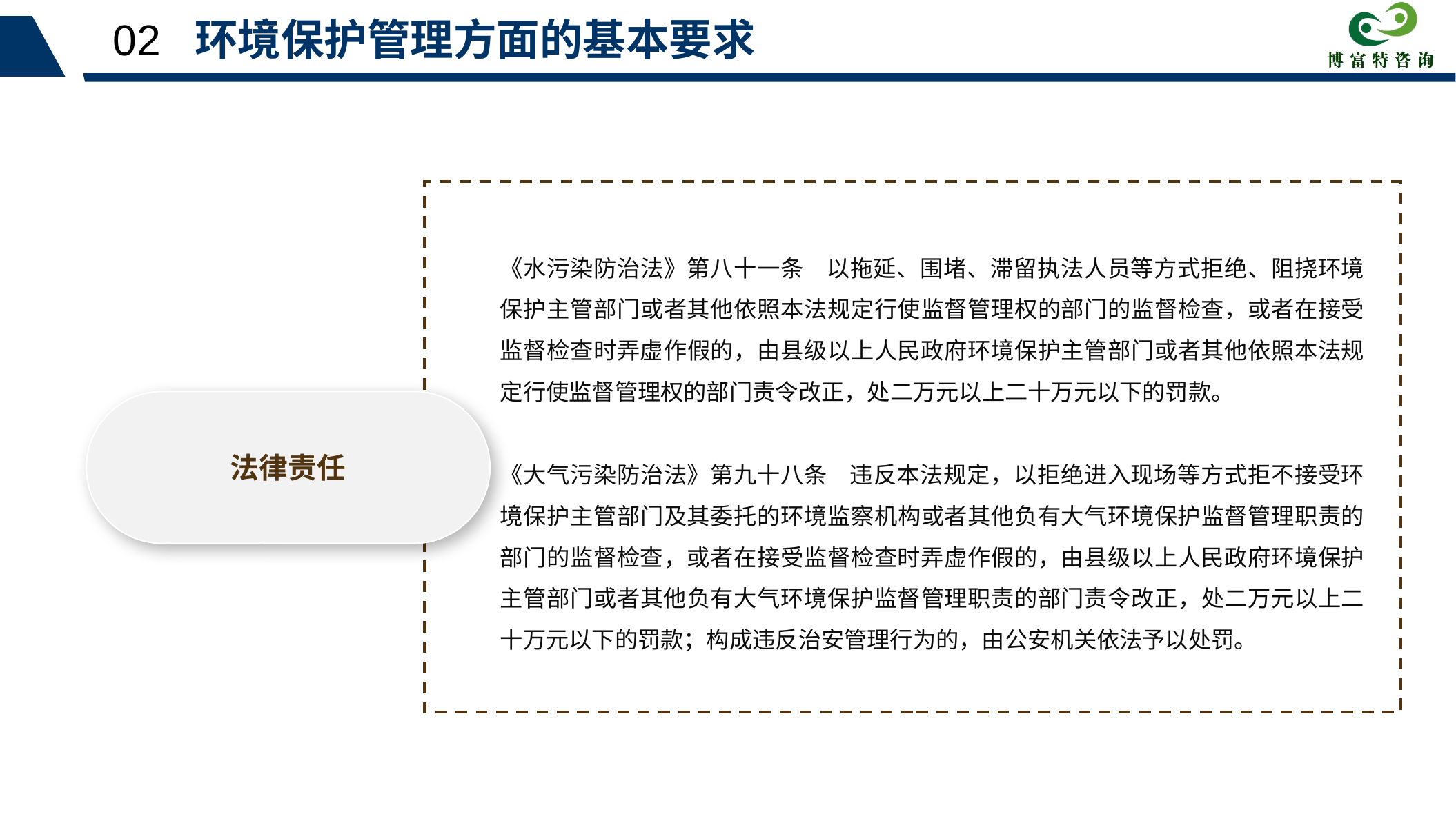

02  环境保护管理方面的基本要求

《水污染防治法》第八十一条    以拖延、围堵、滞留执法人员等方式拒绝、阻挠环境保护主管部门或者其他依照本法规定行使监督管理权的部门的监督检查，或者在接受监督检查时弄虚作假的，由县级以上人民政府环境保护主管部门或者其他依照本法规定行使监督管理权的部门责令改正，处二万元以上二十万元以下的罚款。

《大气污染防治法》第九十八条    违反本法规定，以拒绝进入现场等方式拒不接受环境保护主管部门及其委托的环境监察机构或者其他负有大气环境保护监督管理职责的部门的监督检查，或者在接受监督检查时弄虚作假的，由县级以上人民政府环境保护主管部门或者其他负有大气环境保护监督管理职责的部门责令改正，处二万元以上二十万元以下的罚款；构成违反治安管理行为的，由公安机关依法予以处罚。

法律责任